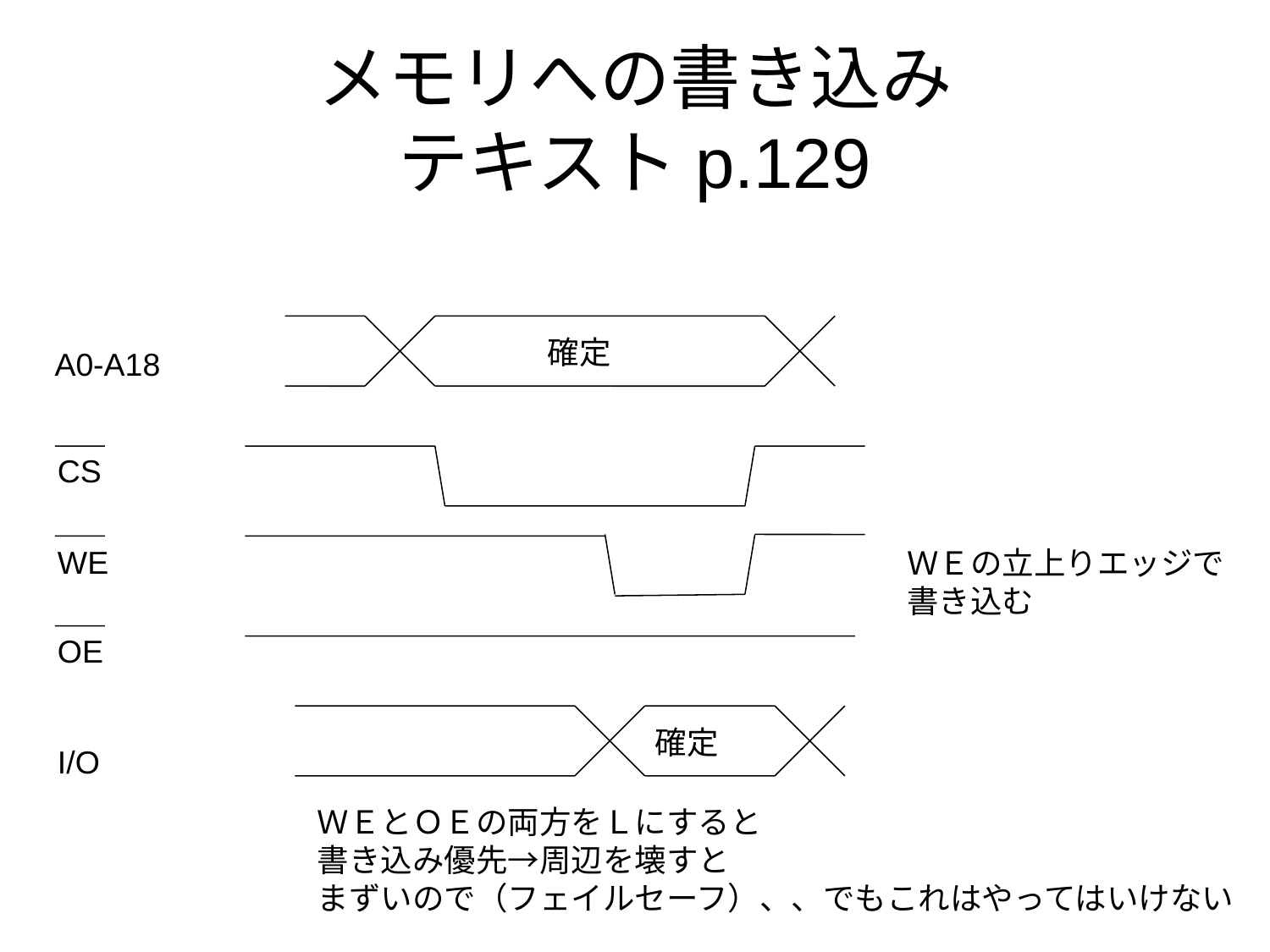

# メモリへの書き込み テキストp.129

確定
A0-A18

CS

WE

ＷＥの立上りエッジで
書き込む

OE

確定
I/O

ＷＥとＯＥの両方をＬにすると
書き込み優先→周辺を壊すと
まずいので（フェイルセーフ）、、でもこれはやってはいけない